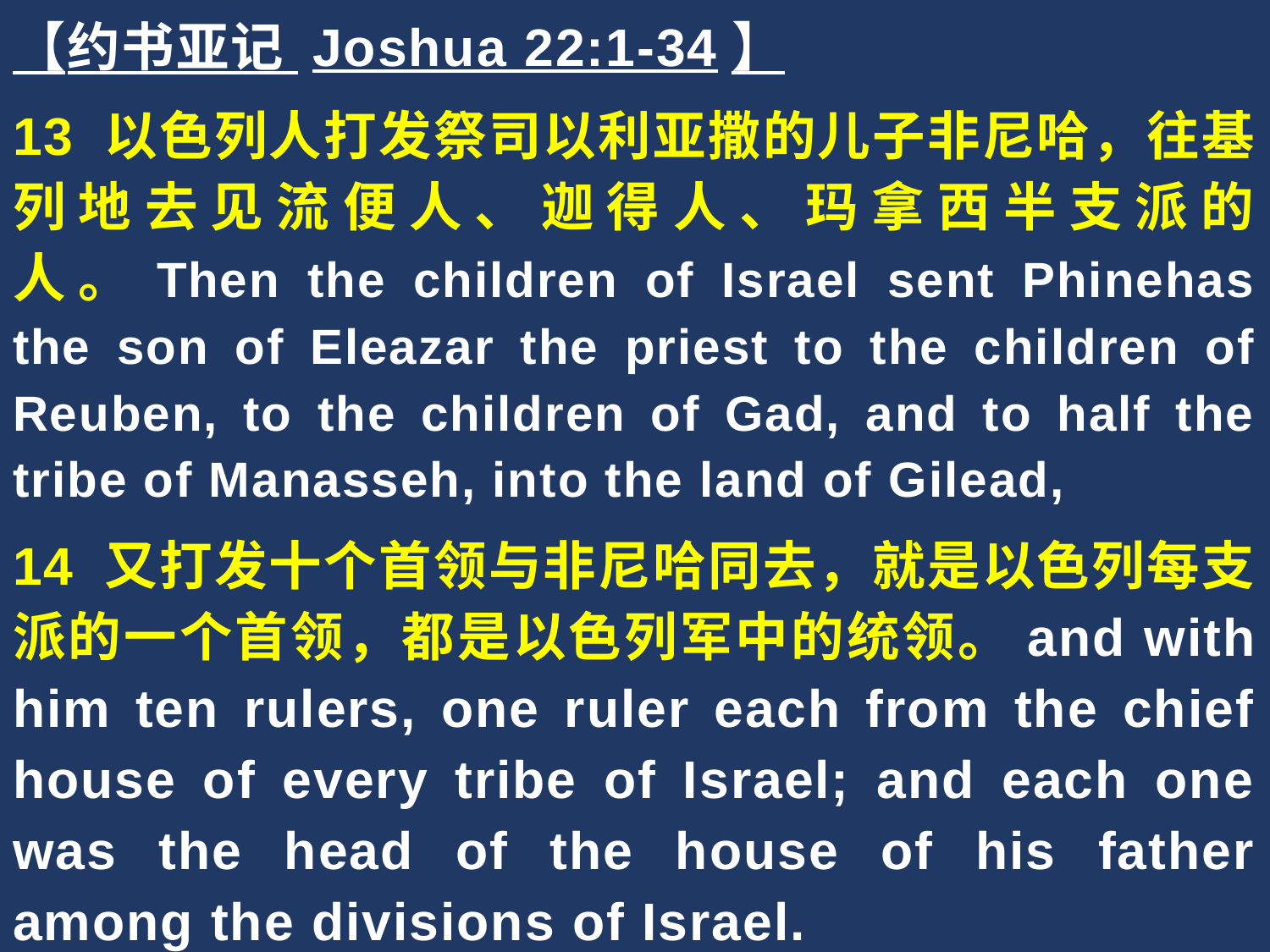

【约书亚记 Joshua 22:1-34】
13 以色列人打发祭司以利亚撒的儿子非尼哈，往基列地去见流便人、迦得人、玛拿西半支派的人。Then the children of Israel sent Phinehas the son of Eleazar the priest to the children of Reuben, to the children of Gad, and to half the tribe of Manasseh, into the land of Gilead,
14 又打发十个首领与非尼哈同去，就是以色列每支派的一个首领，都是以色列军中的统领。and with him ten rulers, one ruler each from the chief house of every tribe of Israel; and each one was the head of the house of his father among the divisions of Israel.